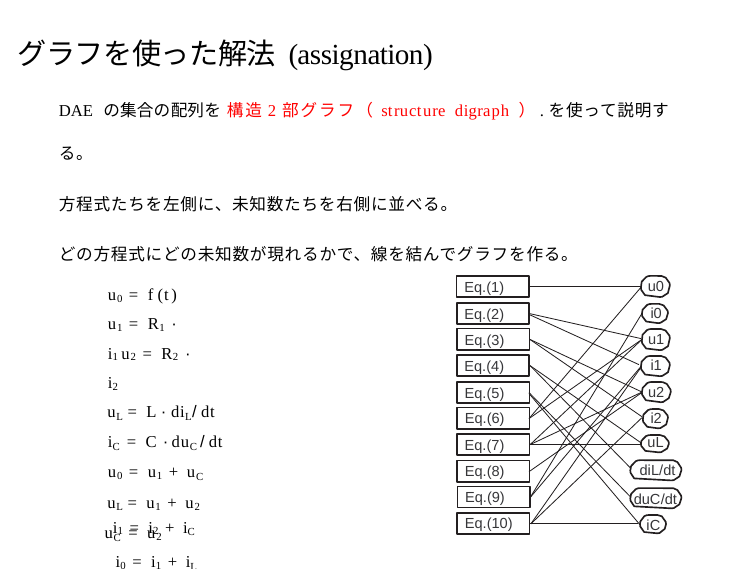

グラフを使った解法 (assignation) Equations
DAE の集合の配列を 構造2部グラフ（ structure  digraph ）.を使って説明する。
方程式たちを左側に、未知数たちを右側に並べる。
どの方程式にどの未知数が現れるかで、線を結んでグラフを作る。
u0 i0 u1 i1 u2 i2
uL
u0  = f (t) u1  = R1  · i1 u2  = R2  · i2
uL  = L · diL/dt iC  = C · duC /dt u0  = u1  + uC
uL  = u1  + u2 uC  = u2
i0  = i1  + iL

Eq.(1)

Eq.(2)

Eq.(3)

Eq.(4)

Eq.(5)

Eq.(6)

Eq.(7)

diL/dt
Eq.(8)

Eq.(9)
duC/dt

Eq.(10)
i1  = i2  + iC

iC